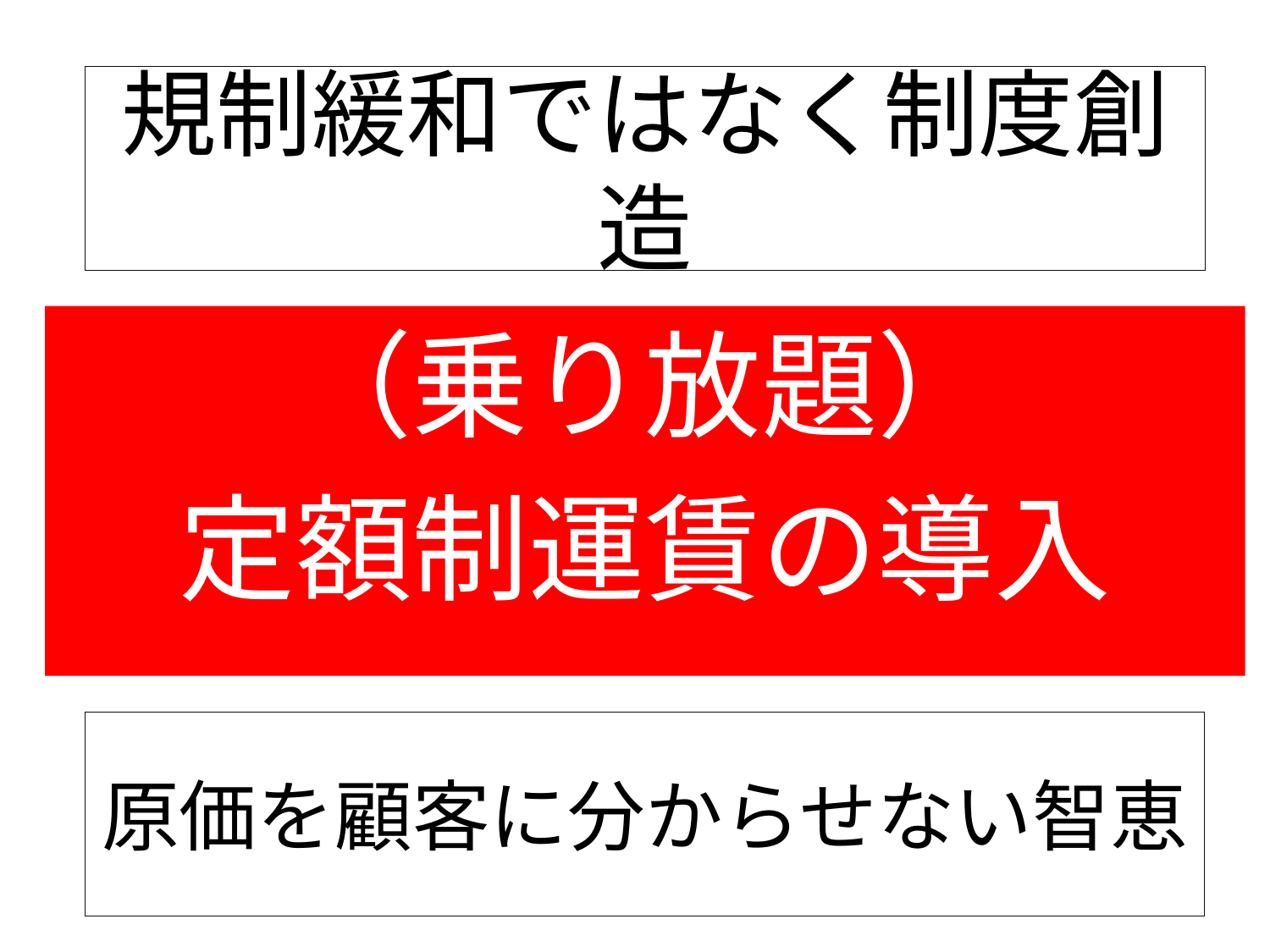

# 規制緩和ではなく制度創造
（乗り放題）
定額制運賃の導入
原価を顧客に分からせない智恵